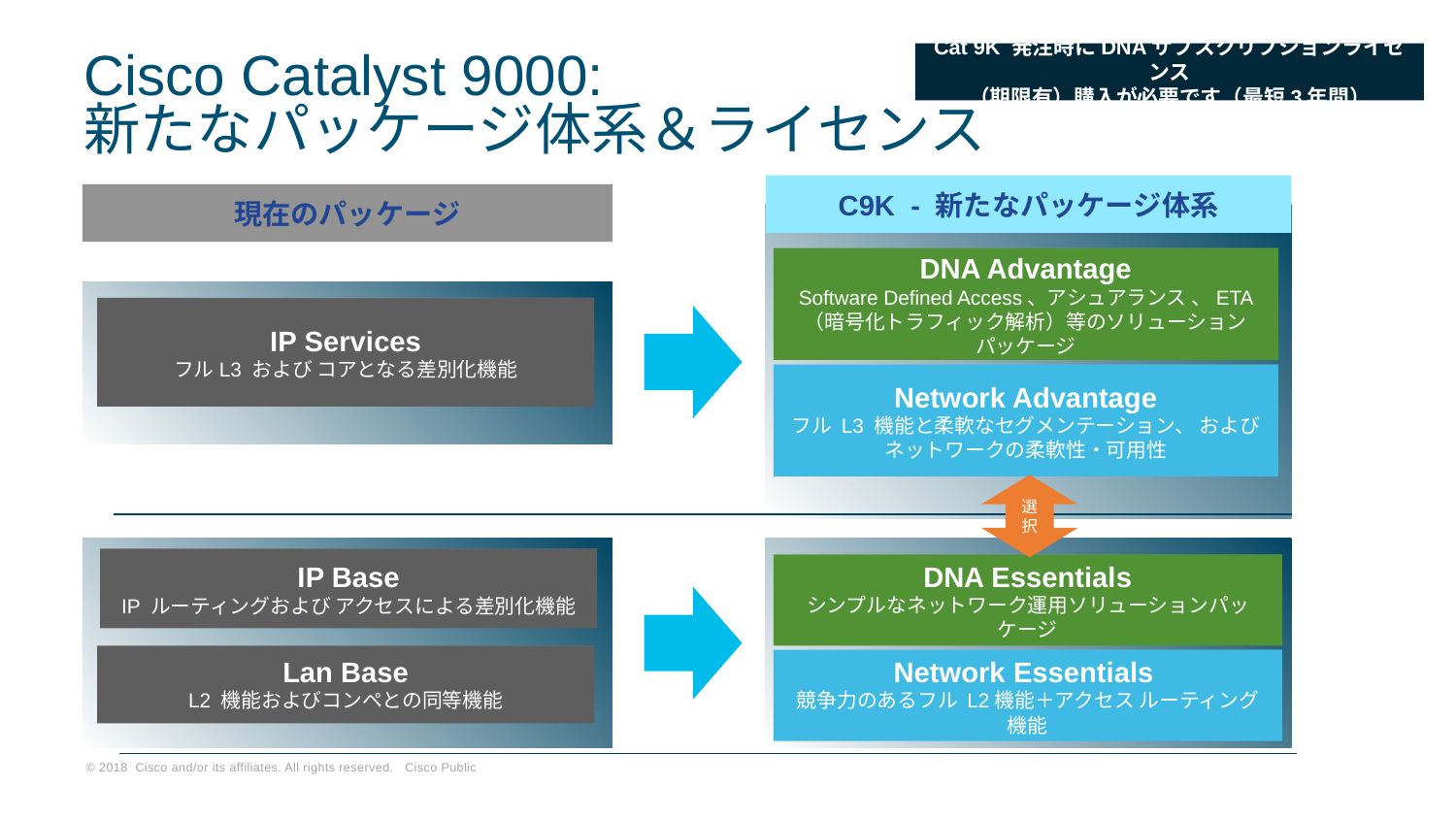

Cat 9K 発注時にDNAサブスクリプションライセンス
（期限有）購入が必要です（最短3年間）
Cisco Catalyst 9000:　
新たなパッケージ体系＆ライセンス
C9K  - 新たなパッケージ体系
現在のパッケージ

DNA Advantage
Software Defined Access、アシュアランス 、ETA （暗号化トラフィック解析）等のソリューションパッケージ

IP Services
フルL3 および コアとなる差別化機能

Network Advantage
フル L3 機能と柔軟なセグメンテーション、 および
ネットワークの柔軟性・可用性
選択

IP Base
IP ルーティングおよび アクセスによる差別化機能
DNA Essentials
シンプルなネットワーク運用ソリューションパッケージ

Lan Base
L2 機能およびコンペとの同等機能

Network Essentials
競争力のあるフル L2機能＋アクセス ルーティング機能